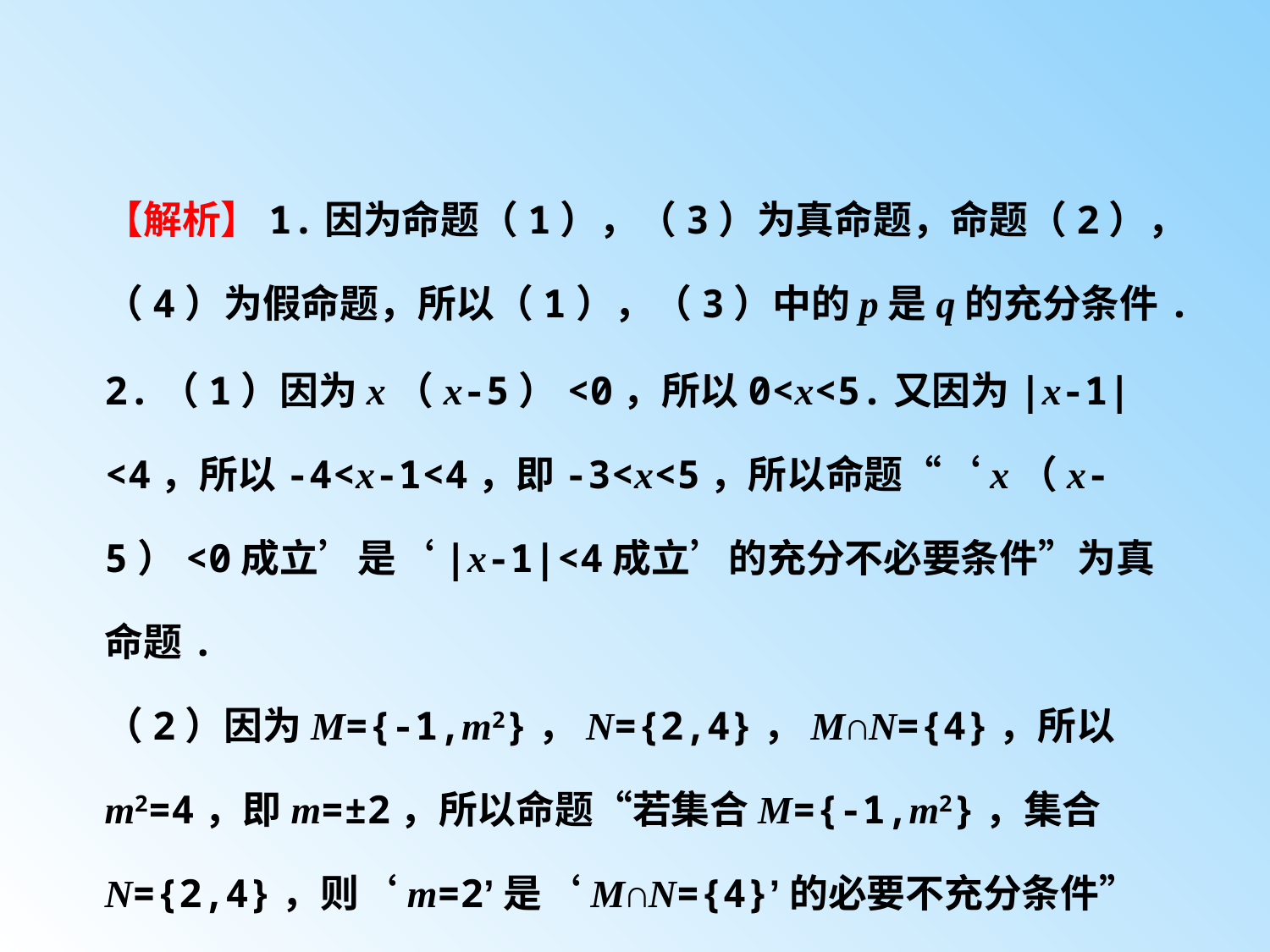

【解析】1.因为命题（1），（3）为真命题，命题（2），（4）为假命题，所以（1），（3）中的p是q的充分条件.
2.（1）因为x（x-5）<0，所以0<x<5.又因为|x-1|<4，所以-4<x-1<4，即-3<x<5，所以命题“‘x（x-5）<0成立’是‘|x-1|<4成立’的充分不必要条件”为真命题.
（2）因为M={-1,m2}，N={2,4}，M∩N={4}，所以m2=4，即m=±2，所以命题“若集合M={-1,m2}，集合N={2,4}，则‘m=2’是‘M∩N={4}’的必要不充分条件”是假命题.